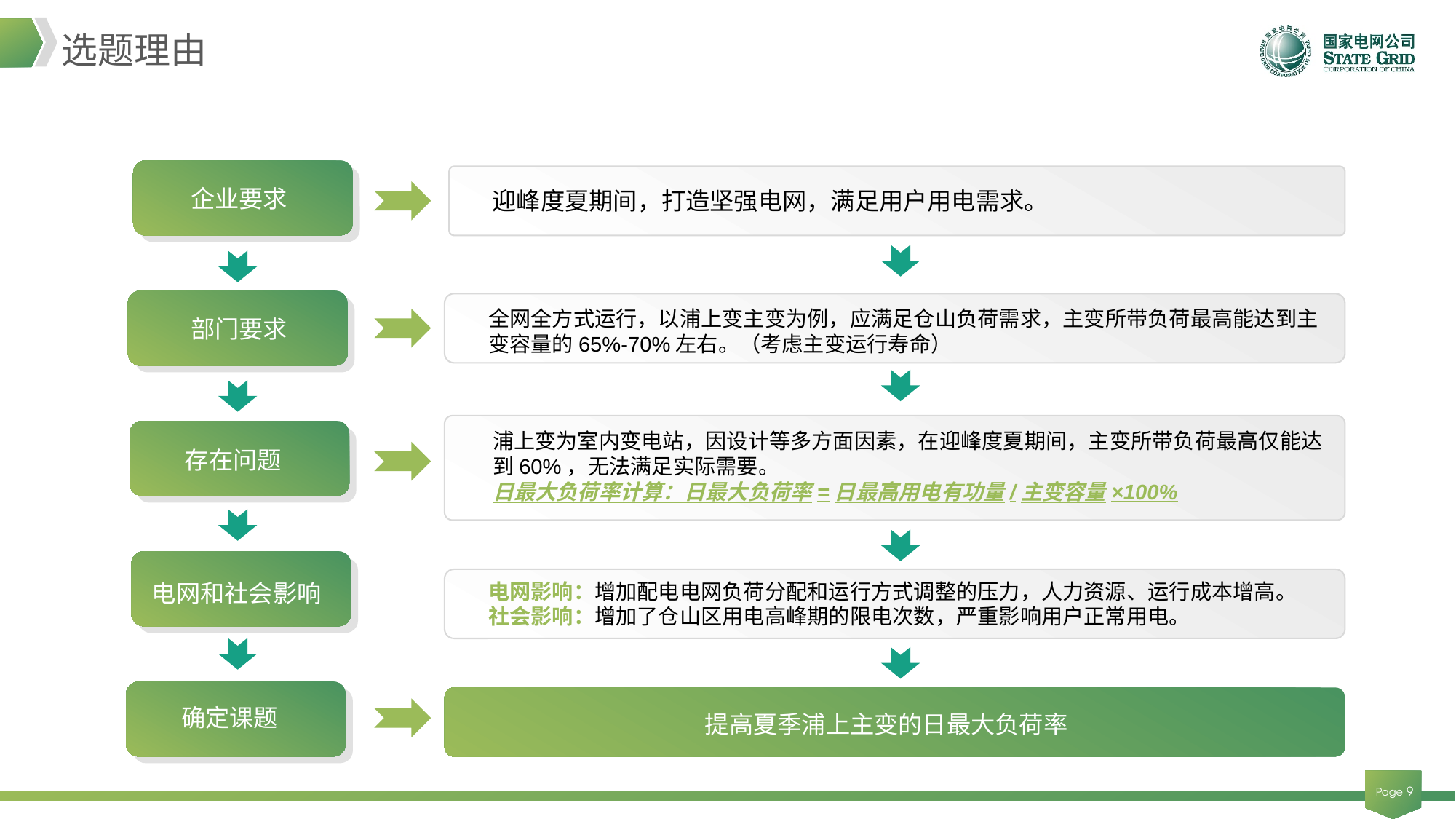

选题理由

企业要求

迎峰度夏期间，打造坚强电网，满足用户用电需求。

部门要求

全网全方式运行，以浦上变主变为例，应满足仓山负荷需求，主变所带负荷最高能达到主变容量的65%-70%左右。（考虑主变运行寿命）

浦上变为室内变电站，因设计等多方面因素，在迎峰度夏期间，主变所带负荷最高仅能达到60%，无法满足实际需要。
日最大负荷率计算：日最大负荷率=日最高用电有功量/主变容量×100%

存在问题

电网和社会影响

电网影响：增加配电电网负荷分配和运行方式调整的压力，人力资源、运行成本增高。
社会影响：增加了仓山区用电高峰期的限电次数，严重影响用户正常用电。

确定课题

提高夏季浦上主变的日最大负荷率